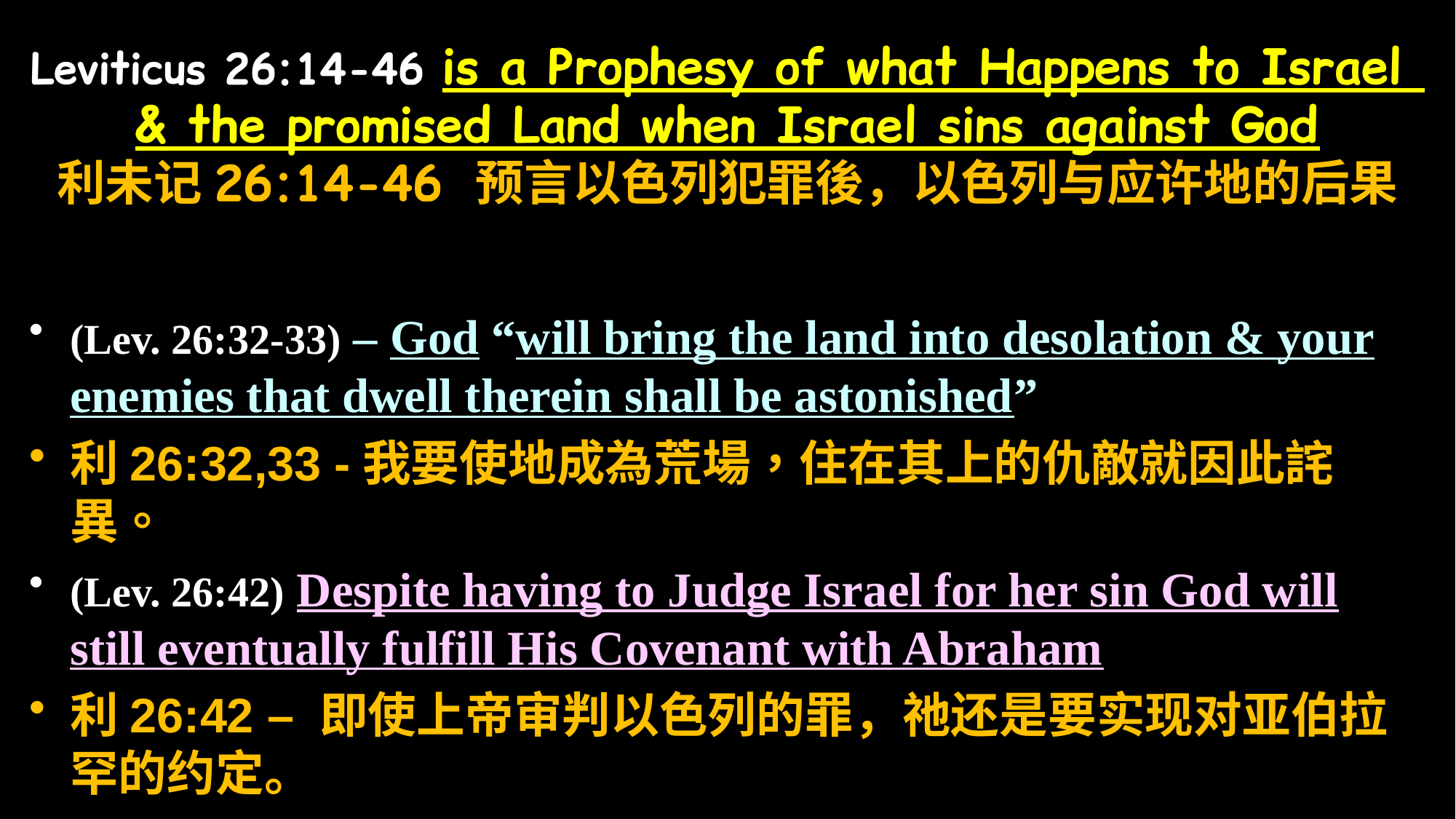

# Leviticus 26:14-46 is a Prophesy of what Happens to Israel  & the promised Land when Israel sins against God 利未记26:14-46 预言以色列犯罪後，以色列与应许地的后果
(Lev. 26:32-33) – God “will bring the land into desolation & your enemies that dwell therein shall be astonished”
利26:32,33 -我要使地成為荒場，住在其上的仇敵就因此詫異。
(Lev. 26:42) Despite having to Judge Israel for her sin God will still eventually fulfill His Covenant with Abraham
利26:42 – 即使上帝审判以色列的罪，祂还是要实现对亚伯拉罕的约定。